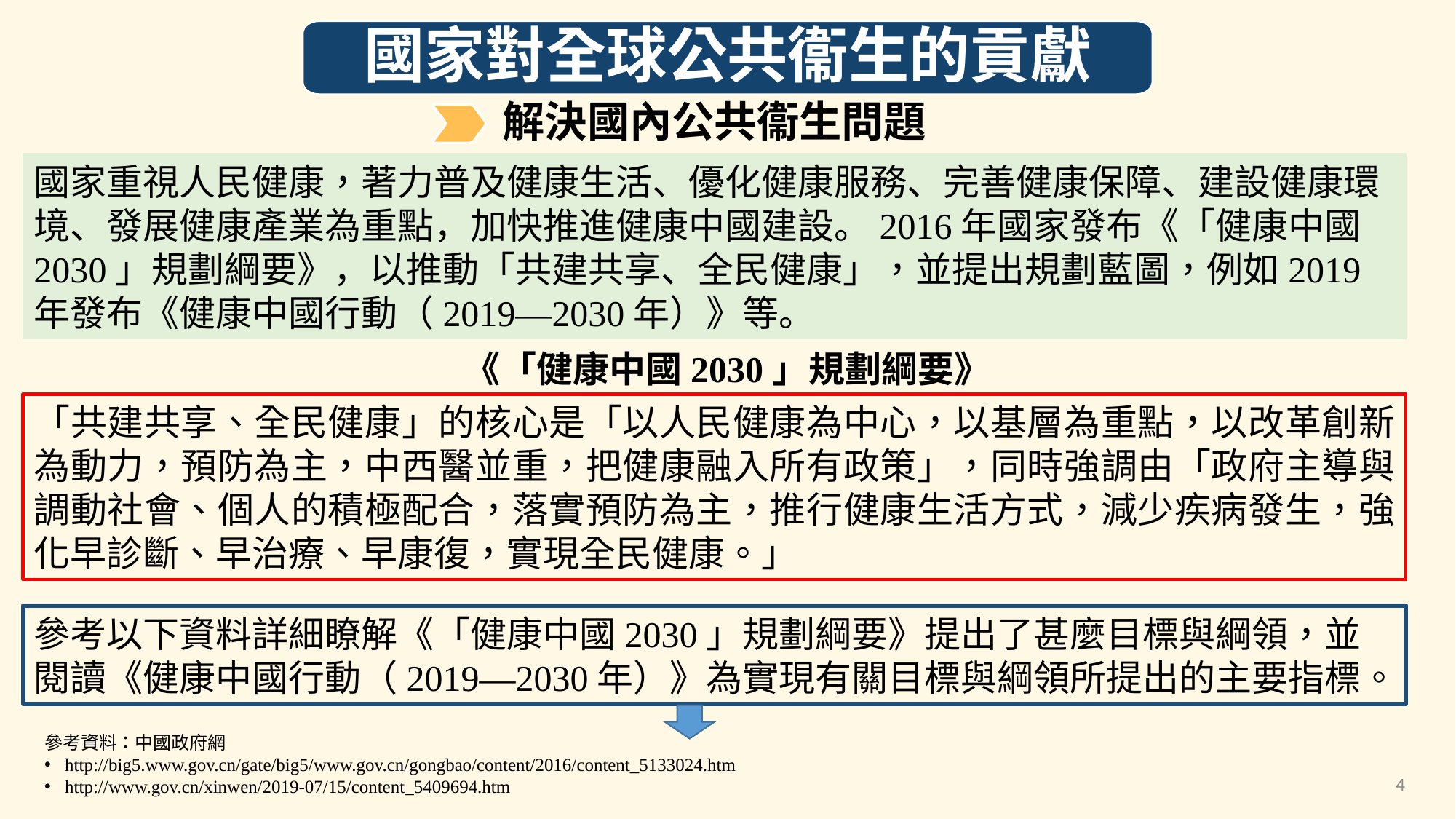

國家對全球公共衞生的貢獻
解決國內公共衞生問題

國家重視人民健康，著力普及健康生活、優化健康服務、完善健康保障、建設健康環境、發展健康產業為重點，加快推進健康中國建設。2016年國家發布《「健康中國2030」規劃綱要》，以推動「共建共享、全民健康」，並提出規劃藍圖，例如2019年發布《健康中國行動（2019—2030年）》等。
《「健康中國2030」規劃綱要》
「共建共享、全民健康」的核心是「以人民健康為中心，以基層為重點，以改革創新為動力，預防為主，中西醫並重，把健康融入所有政策」，同時強調由「政府主導與調動社會、個人的積極配合，落實預防為主，推行健康生活方式，減少疾病發生，強化早診斷、早治療、早康復，實現全民健康。」
參考以下資料詳細瞭解《「健康中國2030」規劃綱要》提出了甚麼目標與綱領，並閱讀《健康中國行動（2019—2030年）》為實現有關目標與綱領所提出的主要指標。

參考資料：中國政府網
http://big5.www.gov.cn/gate/big5/www.gov.cn/gongbao/content/2016/content_5133024.htm
http://www.gov.cn/xinwen/2019-07/15/content_5409694.htm
4